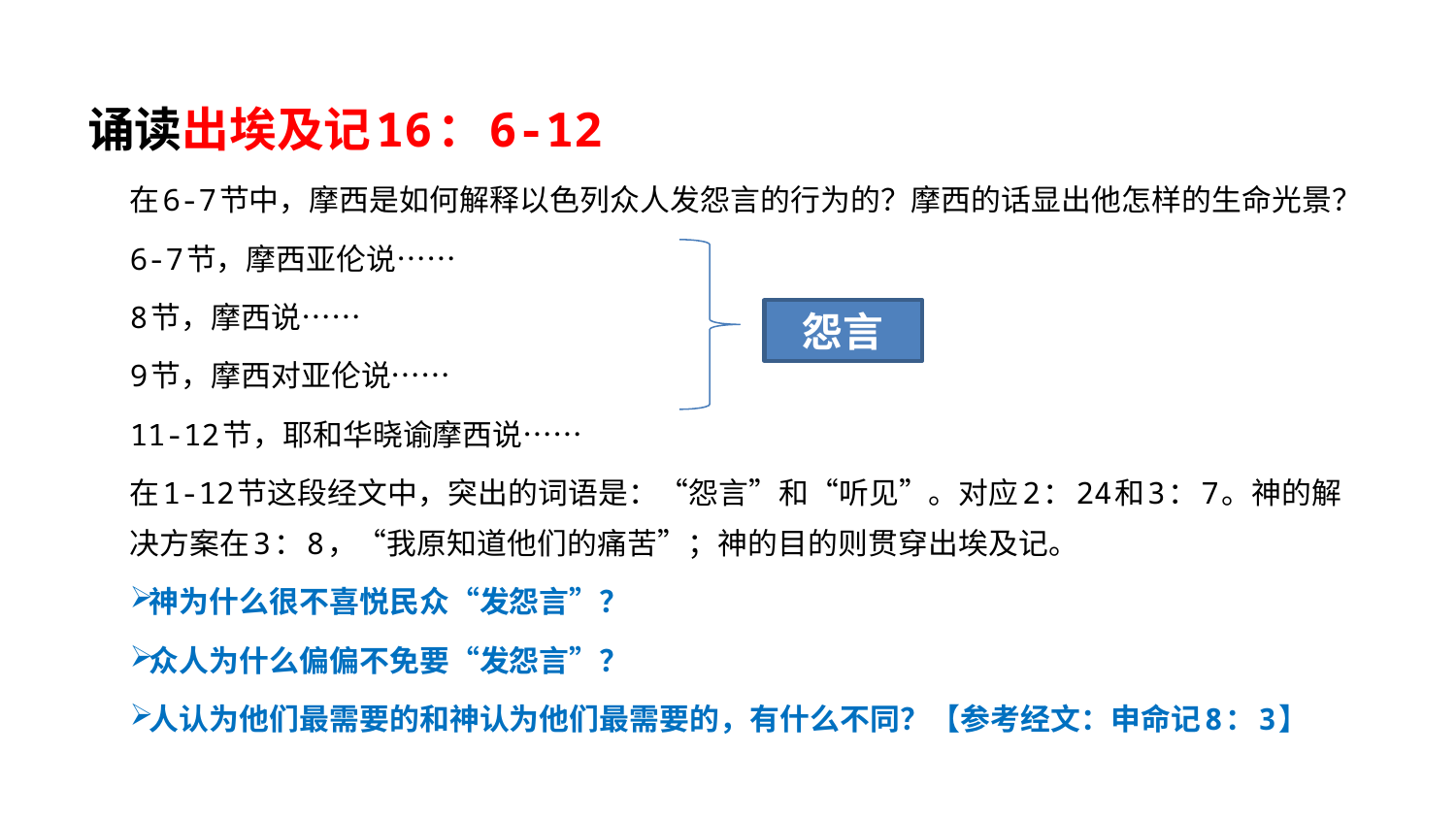

诵读出埃及记16：6-12
在6-7节中，摩西是如何解释以色列众人发怨言的行为的？摩西的话显出他怎样的生命光景？
		6-7节，摩西亚伦说……
		8节，摩西说……
		9节，摩西对亚伦说……
		11-12节，耶和华晓谕摩西说……
在1-12节这段经文中，突出的词语是：“怨言”和“听见”。对应2：24和3：7。神的解决方案在3：8，“我原知道他们的痛苦”；神的目的则贯穿出埃及记。
 神为什么很不喜悦民众“发怨言”？
 众人为什么偏偏不免要“发怨言”？
 人认为他们最需要的和神认为他们最需要的，有什么不同？【参考经文：申命记8：3】

怨言